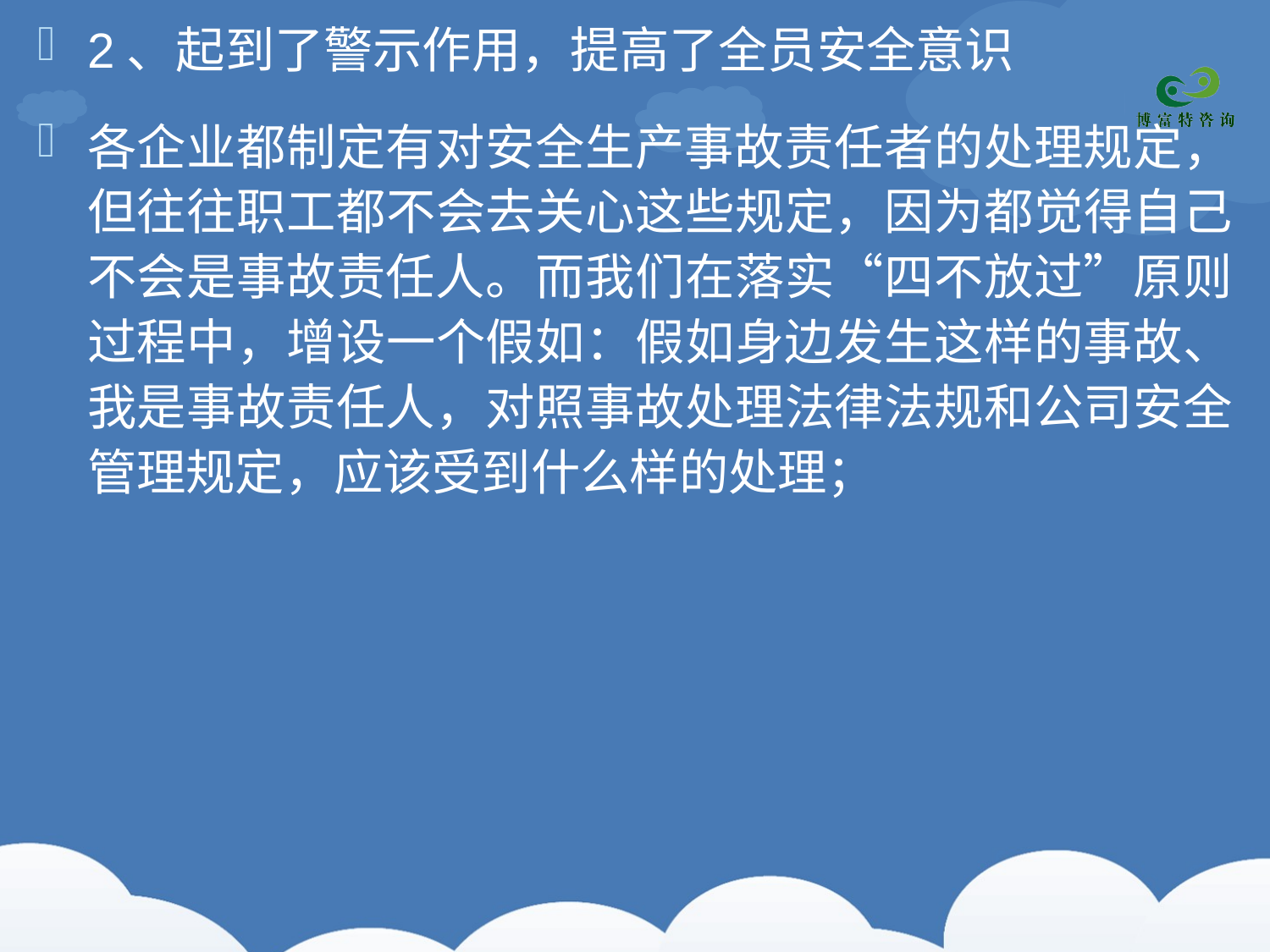

2、起到了警示作用，提高了全员安全意识
各企业都制定有对安全生产事故责任者的处理规定，但往往职工都不会去关心这些规定，因为都觉得自己不会是事故责任人。而我们在落实“四不放过”原则过程中，增设一个假如：假如身边发生这样的事故、我是事故责任人，对照事故处理法律法规和公司安全管理规定，应该受到什么样的处理；